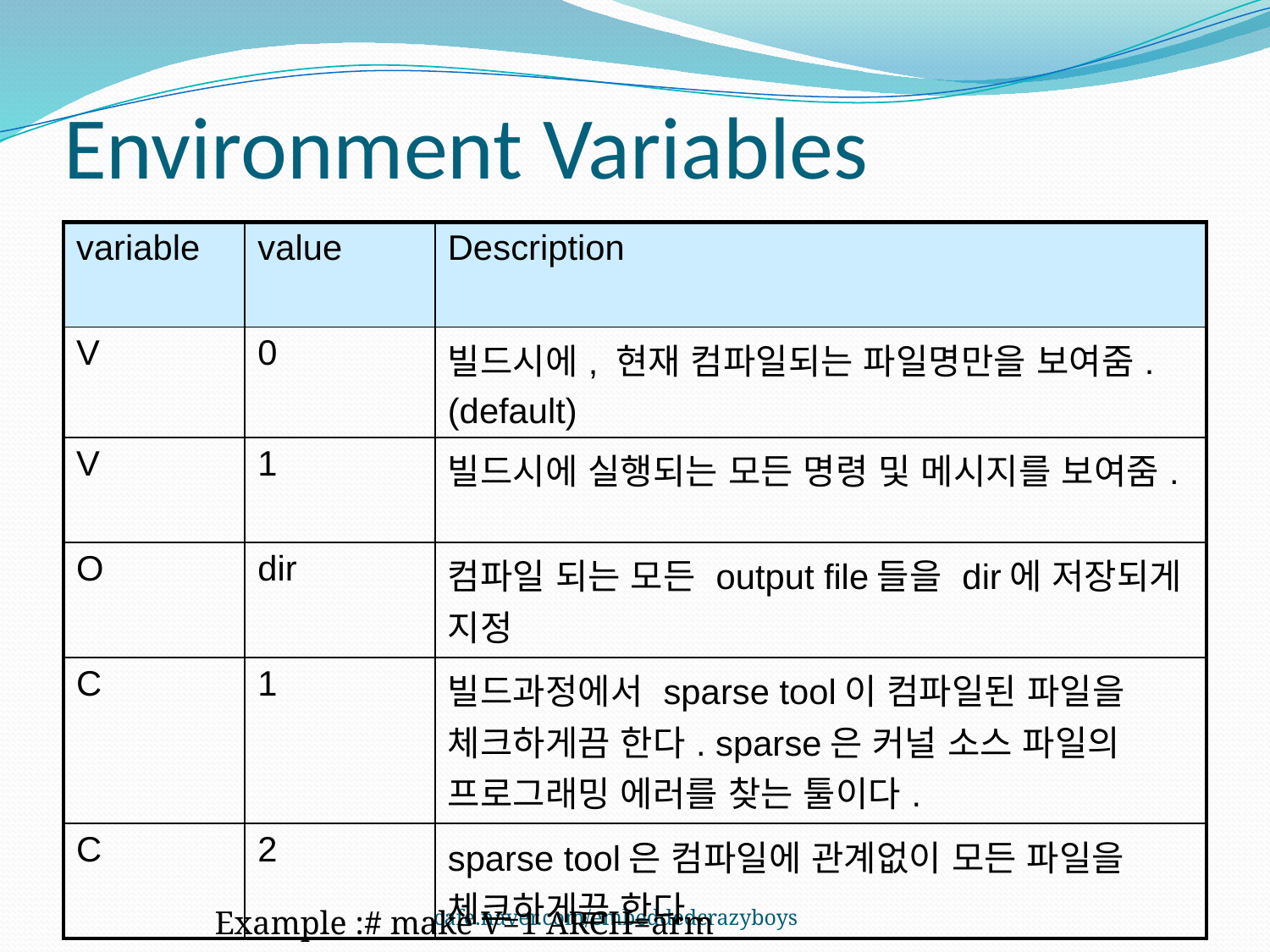

# Environment Variables
| variable | value | Description |
| --- | --- | --- |
| V | 0 | 빌드시에, 현재 컴파일되는 파일명만을 보여줌. (default) |
| V | 1 | 빌드시에 실행되는 모든 명령 및 메시지를 보여줌. |
| O | dir | 컴파일 되는 모든 output file들을 dir에 저장되게 지정 |
| C | 1 | 빌드과정에서 sparse tool이 컴파일된 파일을 체크하게끔 한다. sparse은 커널 소스 파일의 프로그래밍 에러를 찾는 툴이다. |
| C | 2 | sparse tool은 컴파일에 관계없이 모든 파일을 체크하게끔 한다. |
cafe.naver.com/embeddedcrazyboys
Example :# make V=1 ARCH=arm